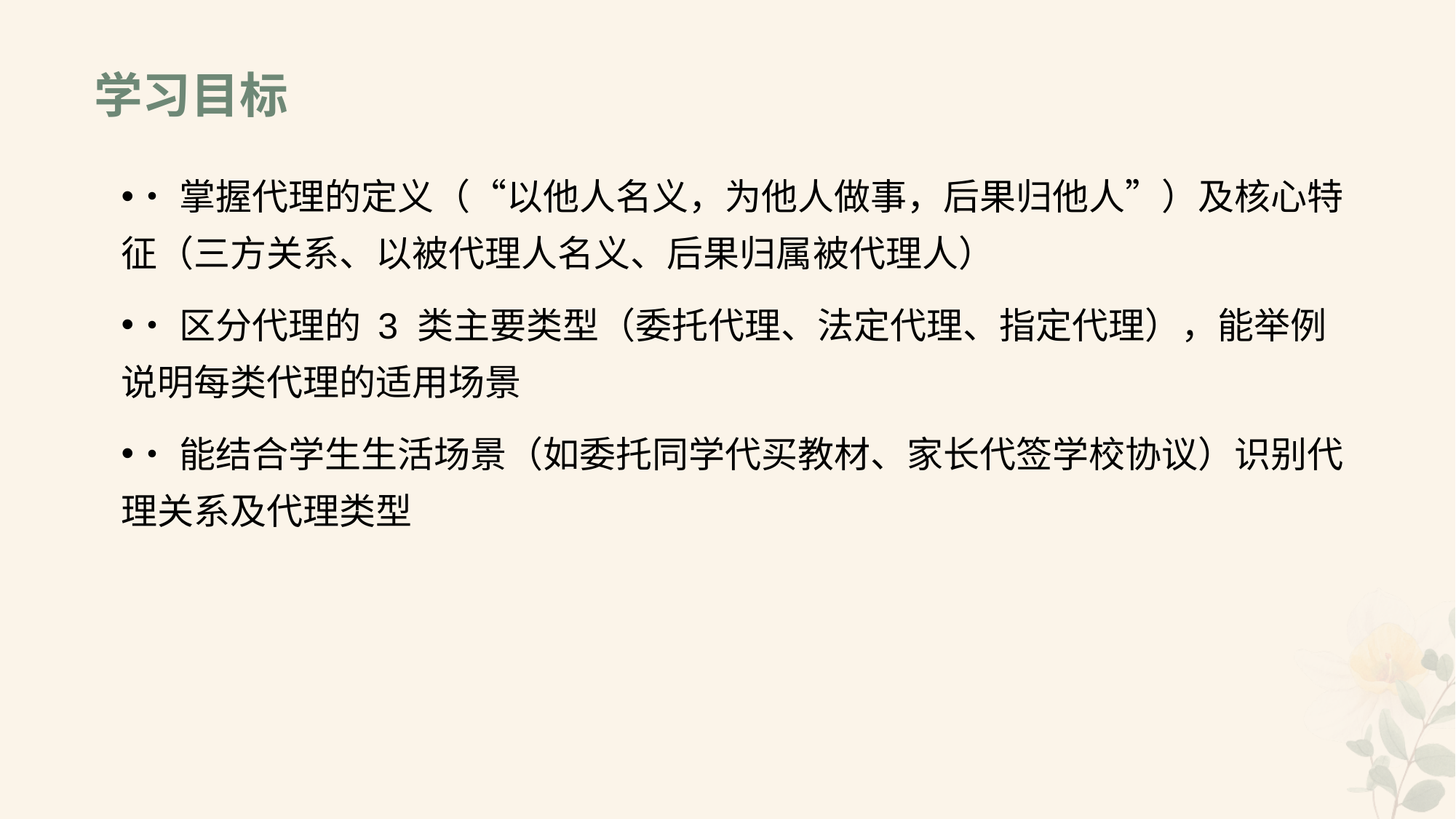

# 学习目标
•掌握代理的定义（“以他人名义，为他人做事，后果归他人”）及核心特征（三方关系、以被代理人名义、后果归属被代理人）
•区分代理的 3 类主要类型（委托代理、法定代理、指定代理），能举例说明每类代理的适用场景
•能结合学生生活场景（如委托同学代买教材、家长代签学校协议）识别代理关系及代理类型